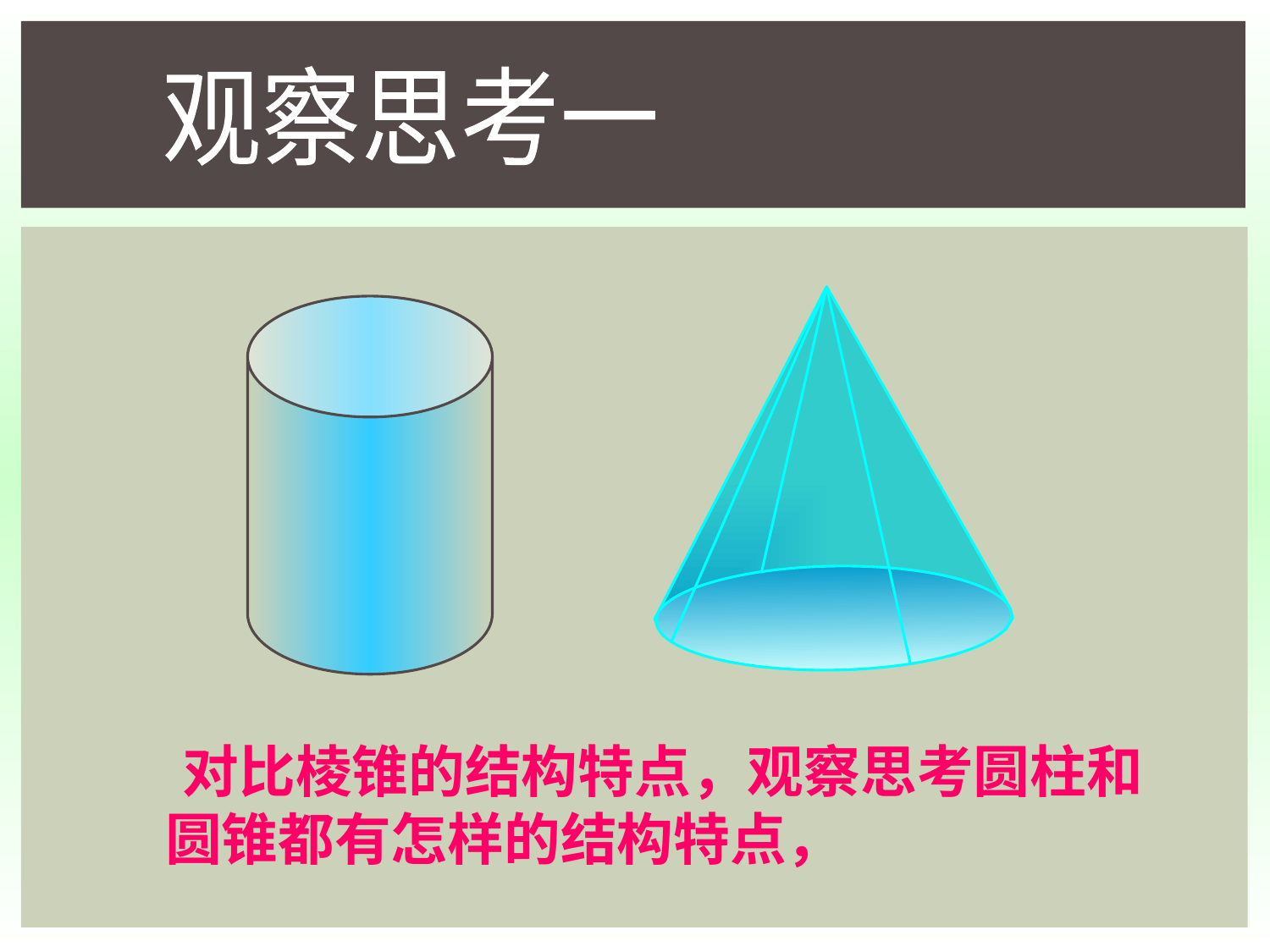

观察思考一

    对比棱锥的结构特点，观察思考圆柱和圆锥都有怎样的结构特点，